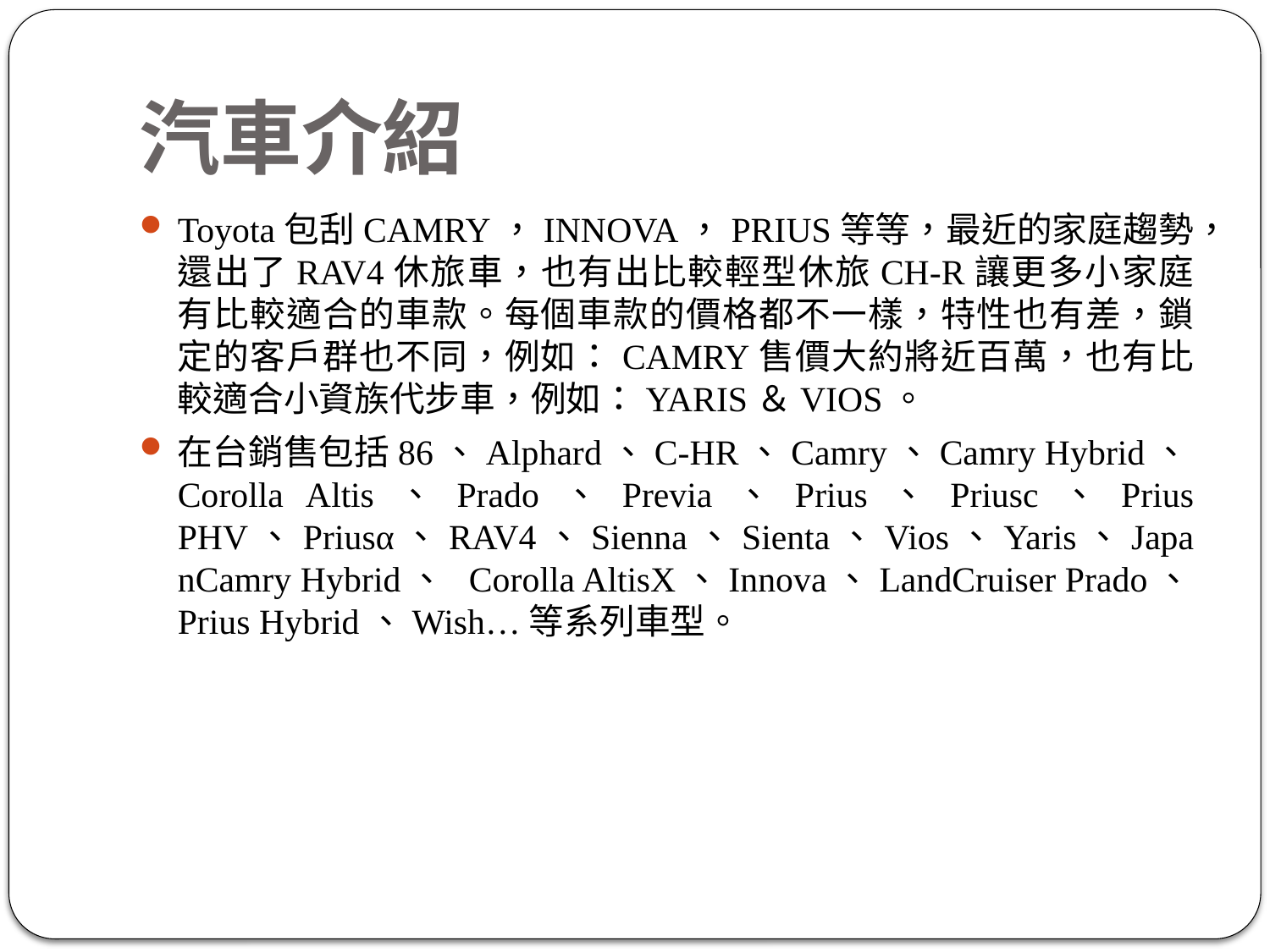

# 汽車介紹
Toyota包刮CAMRY，INNOVA，PRIUS等等，最近的家庭趨勢，還出了RAV4休旅車，也有出比較輕型休旅CH-R讓更多小家庭有比較適合的車款。每個車款的價格都不一樣，特性也有差，鎖定的客戶群也不同，例如：CAMRY售價大約將近百萬，也有比較適合小資族代步車，例如：YARIS＆VIOS。
在台銷售包括86、Alphard、C-HR、Camry、Camry Hybrid、Corolla Altis、Prado、Previa、Prius、Priusc、Prius PHV、Priusα、RAV4、Sienna、Sienta、Vios、Yaris、JapanCamry Hybrid、  Corolla AltisX、Innova、LandCruiser Prado、Prius Hybrid、Wish…等系列車型。